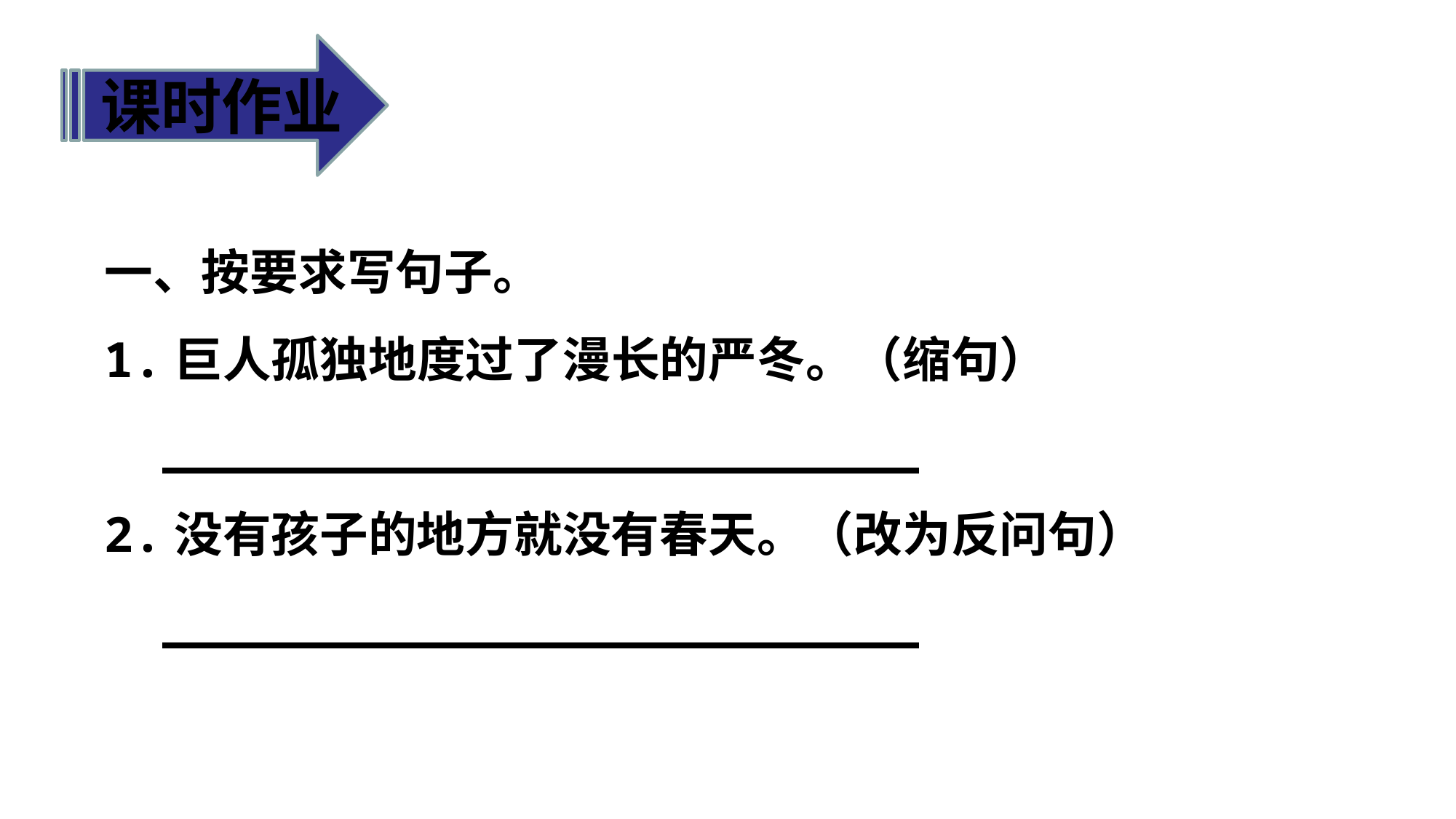

课时作业
一、按要求写句子。
1.巨人孤独地度过了漫长的严冬。（缩句）
  __________________________
2.没有孩子的地方就没有春天。（改为反问句）
  __________________________